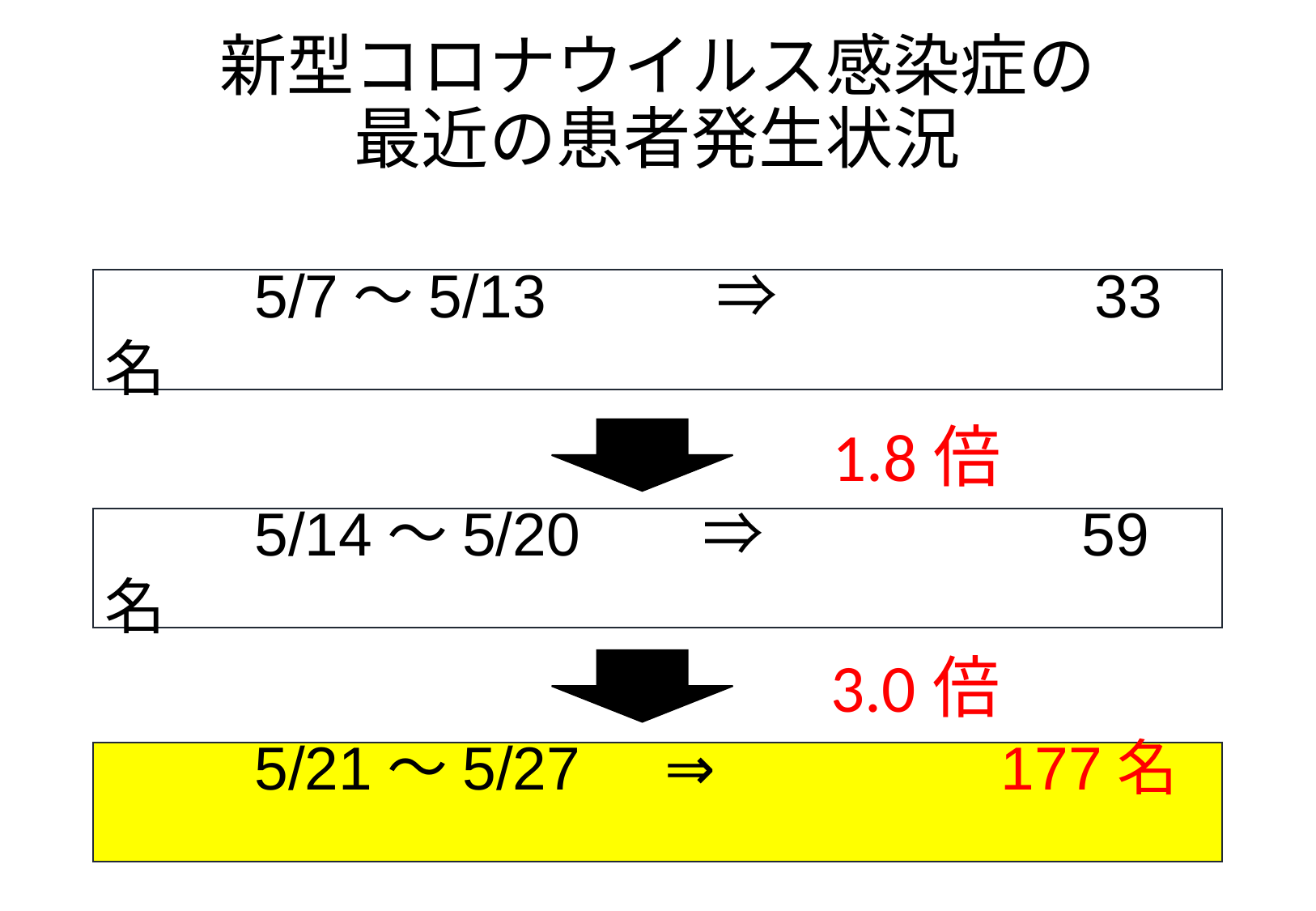

# 新型コロナウイルス感染症の
最近の患者発生状況
　　 5/7～5/13  　　⇒　　　　　33名
1.8倍

　　 5/14～5/20  　 ⇒　　　　　59名
3.0倍

　　 5/21～5/27     ⇒　　　　 177名